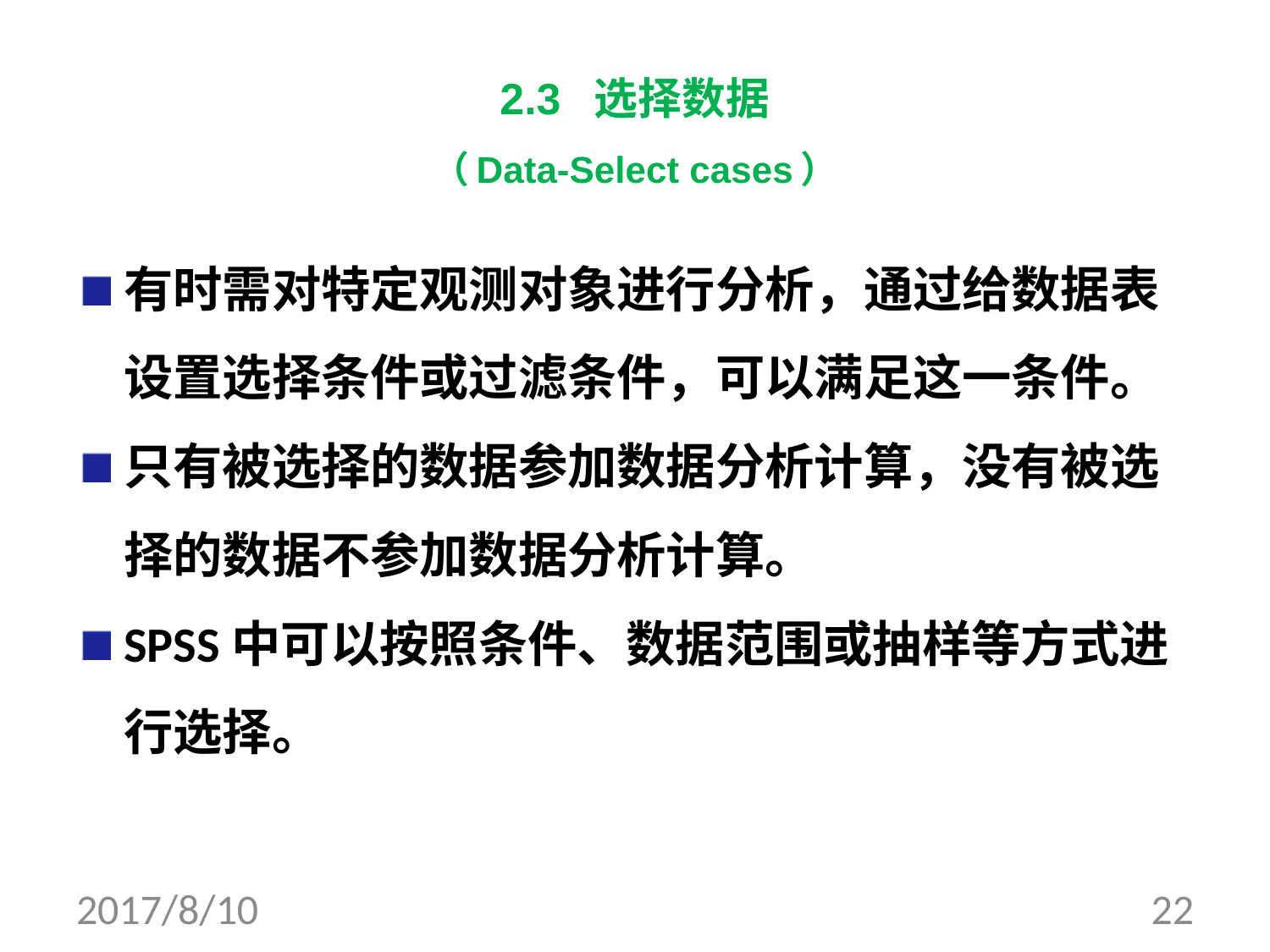

# 2.3  选择数据 （Data-Select cases）
有时需对特定观测对象进行分析，通过给数据表设置选择条件或过滤条件，可以满足这一条件。
只有被选择的数据参加数据分析计算，没有被选择的数据不参加数据分析计算。
SPSS中可以按照条件、数据范围或抽样等方式进行选择。
2017/8/10
22